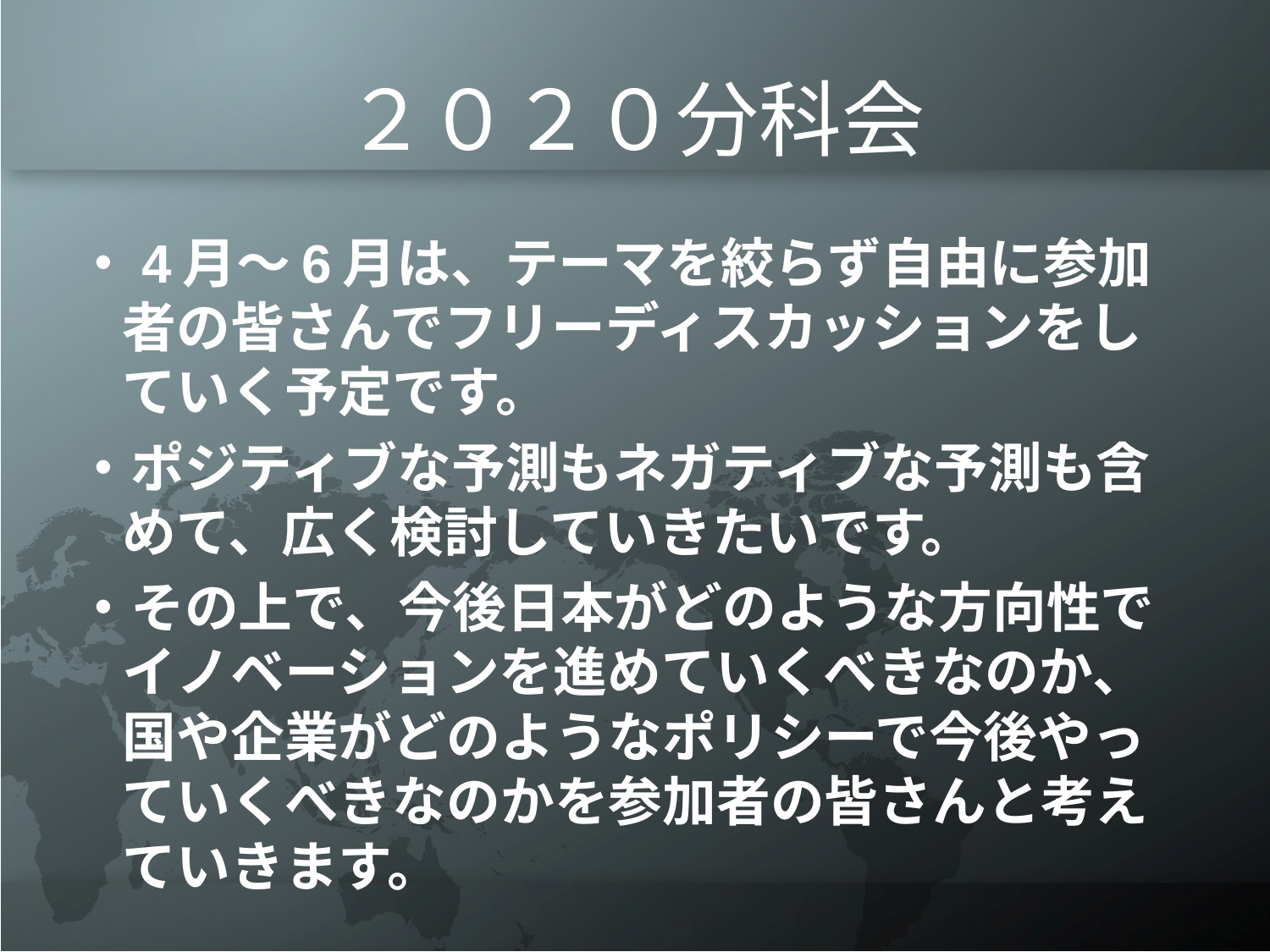

# ２０２０分科会
・4月～6月は、テーマを絞らず自由に参加者の皆さんでフリーディスカッションをしていく予定です。
・ポジティブな予測もネガティブな予測も含めて、広く検討していきたいです。
・その上で、今後日本がどのような方向性でイノベーションを進めていくべきなのか、国や企業がどのようなポリシーで今後やっていくべきなのかを参加者の皆さんと考えていきます。